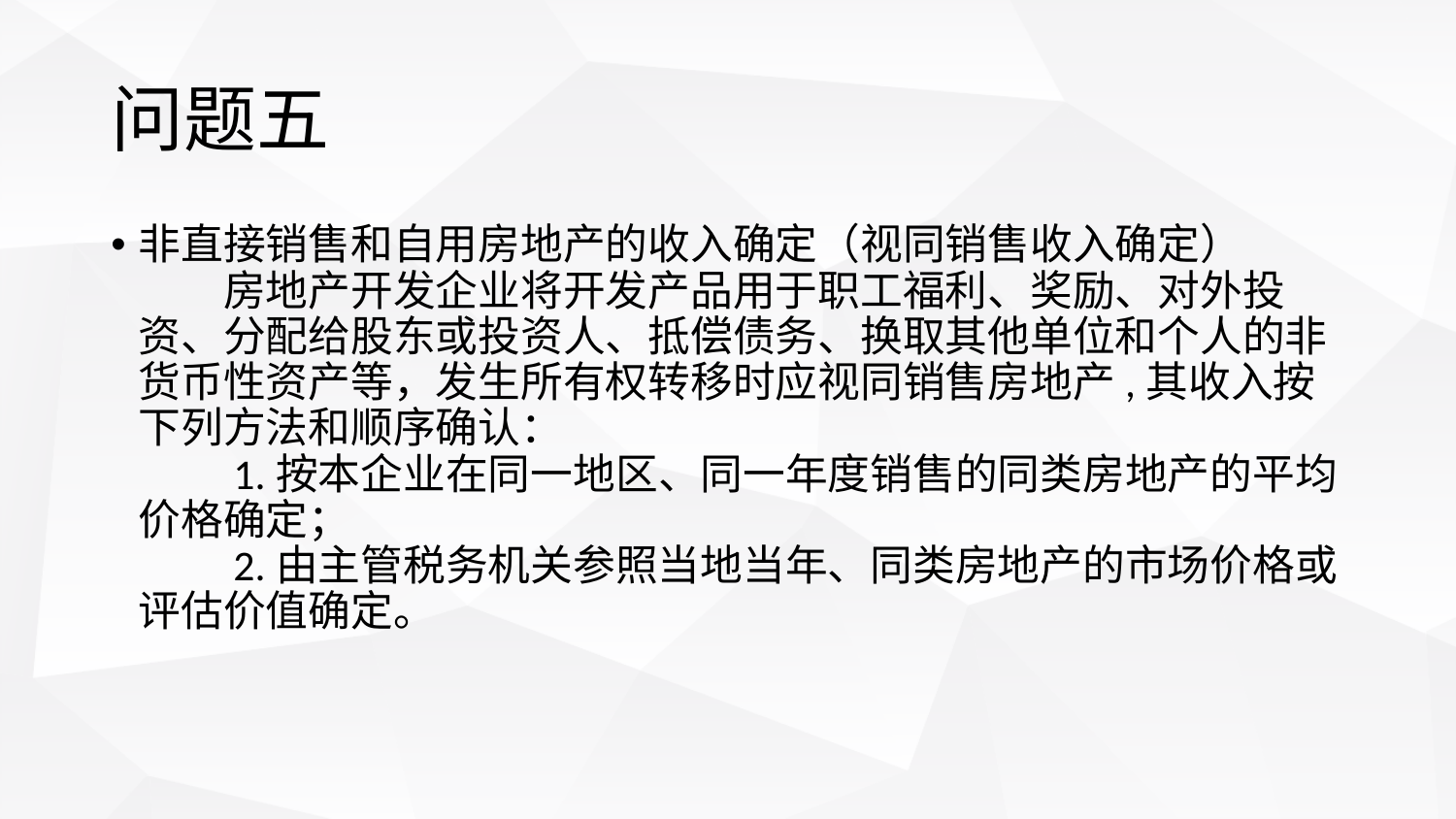

# 问题五
非直接销售和自用房地产的收入确定（视同销售收入确定）
　　房地产开发企业将开发产品用于职工福利、奖励、对外投资、分配给股东或投资人、抵偿债务、换取其他单位和个人的非货币性资产等，发生所有权转移时应视同销售房地产,其收入按下列方法和顺序确认：
　　1.按本企业在同一地区、同一年度销售的同类房地产的平均价格确定；
　　2.由主管税务机关参照当地当年、同类房地产的市场价格或评估价值确定。

132